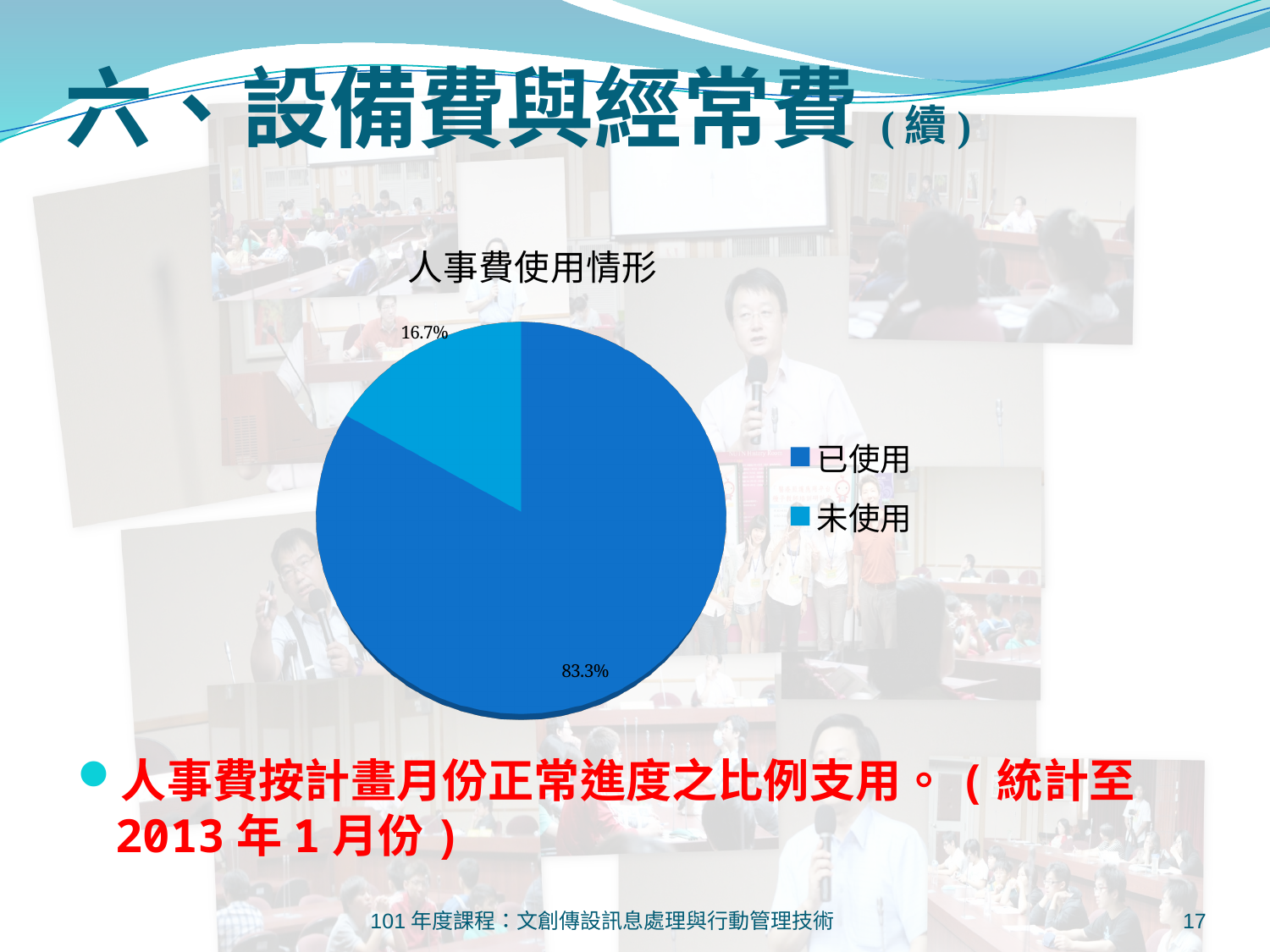

六、設備費與經常費(續)

[unsupported chart]

人事費按計畫月份正常進度之比例支用。(統計至2013年1月份)
101年度課程：文創傳設訊息處理與行動管理技術
17